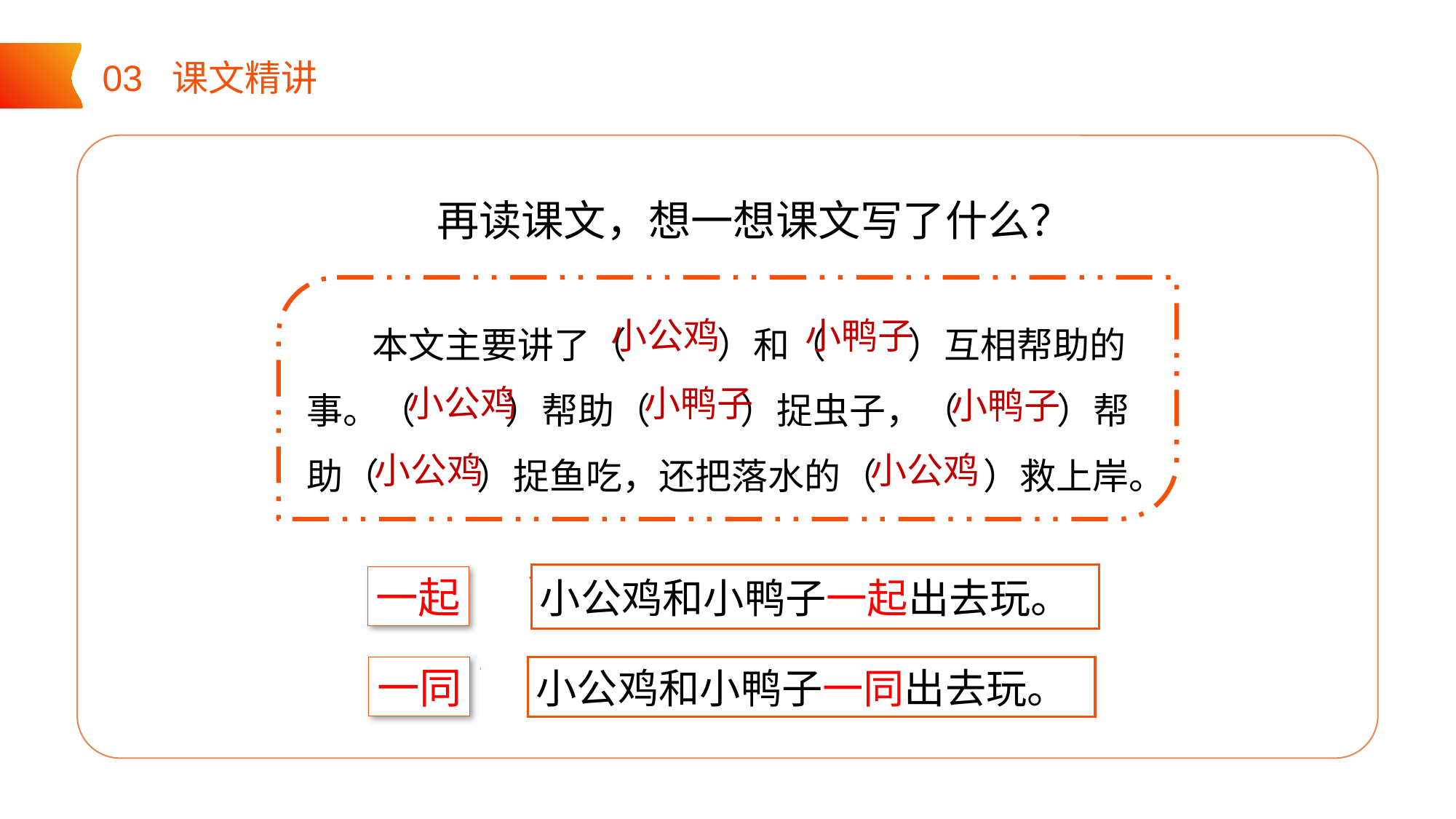

03  课文精讲

  再读课文，想一想课文写了什么？
       本文主要讲了（           ）和（          ）互相帮助的事。（           ）帮助（           ）捉虫子，（            ）帮助（            ）捉鱼吃，还把落水的（             ）救上岸。
小公鸡
小鸭子
小公鸡
小鸭子
小鸭子
小公鸡
小公鸡
小公鸡和小鸭子一起出去玩。
一起
小公鸡和小鸭子一同出去玩。
一同